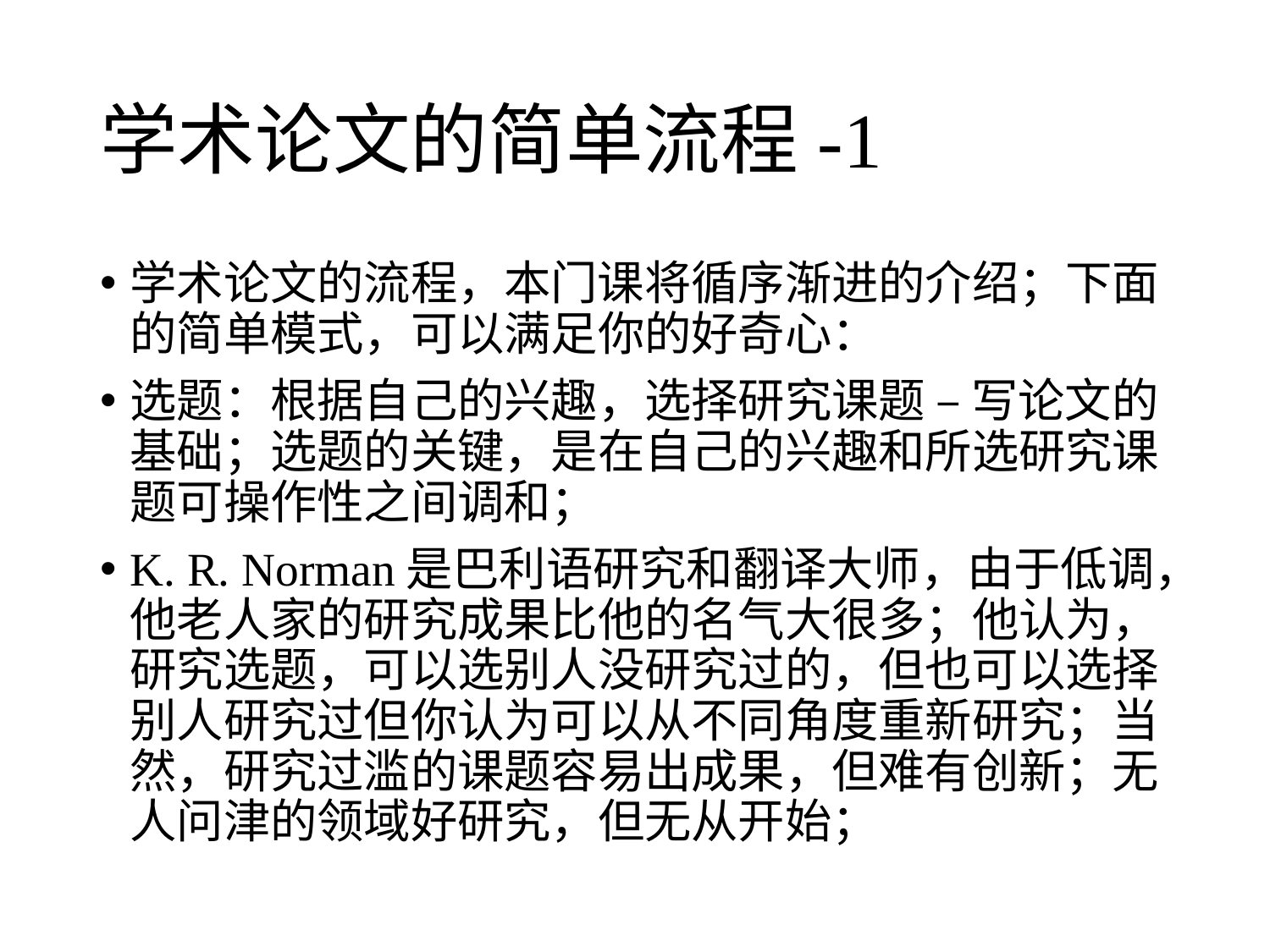

# 学术论文的简单流程-1
学术论文的流程，本门课将循序渐进的介绍；下面的简单模式，可以满足你的好奇心：
选题：根据自己的兴趣，选择研究课题 – 写论文的基础；选题的关键，是在自己的兴趣和所选研究课题可操作性之间调和；
K. R. Norman是巴利语研究和翻译大师，由于低调，他老人家的研究成果比他的名气大很多；他认为，研究选题，可以选别人没研究过的，但也可以选择别人研究过但你认为可以从不同角度重新研究；当然，研究过滥的课题容易出成果，但难有创新；无人问津的领域好研究，但无从开始；